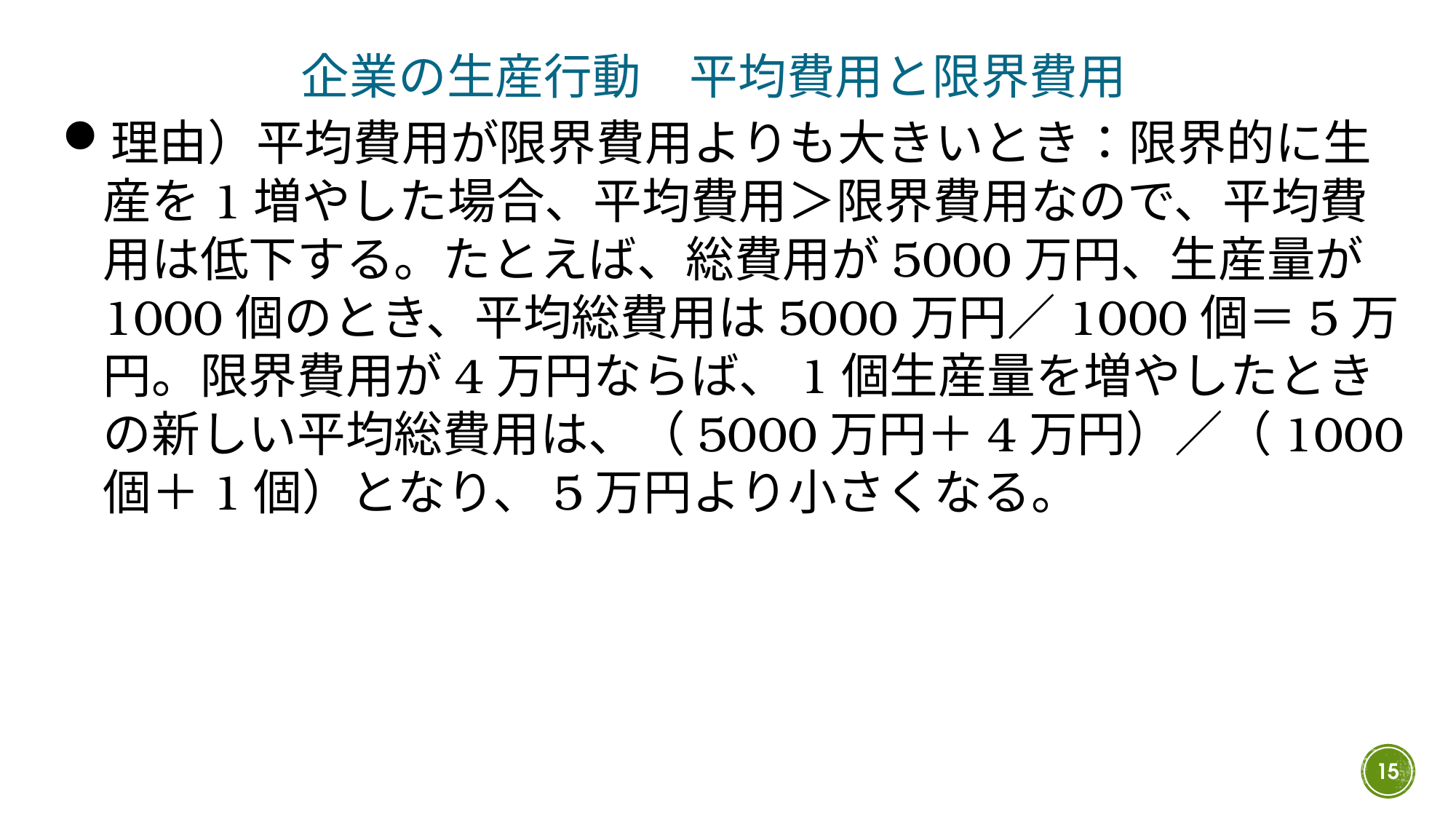

企業の生産行動　平均費用と限界費用
理由）平均費用が限界費用よりも大きいとき：限界的に生産を1増やした場合、平均費用＞限界費用なので、平均費用は低下する。たとえば、総費用が5000万円、生産量が1000個のとき、平均総費用は5000万円／1000個＝5万円。限界費用が4万円ならば、1個生産量を増やしたときの新しい平均総費用は、（5000万円＋4万円）／（1000個＋1個）となり、5万円より小さくなる。

15